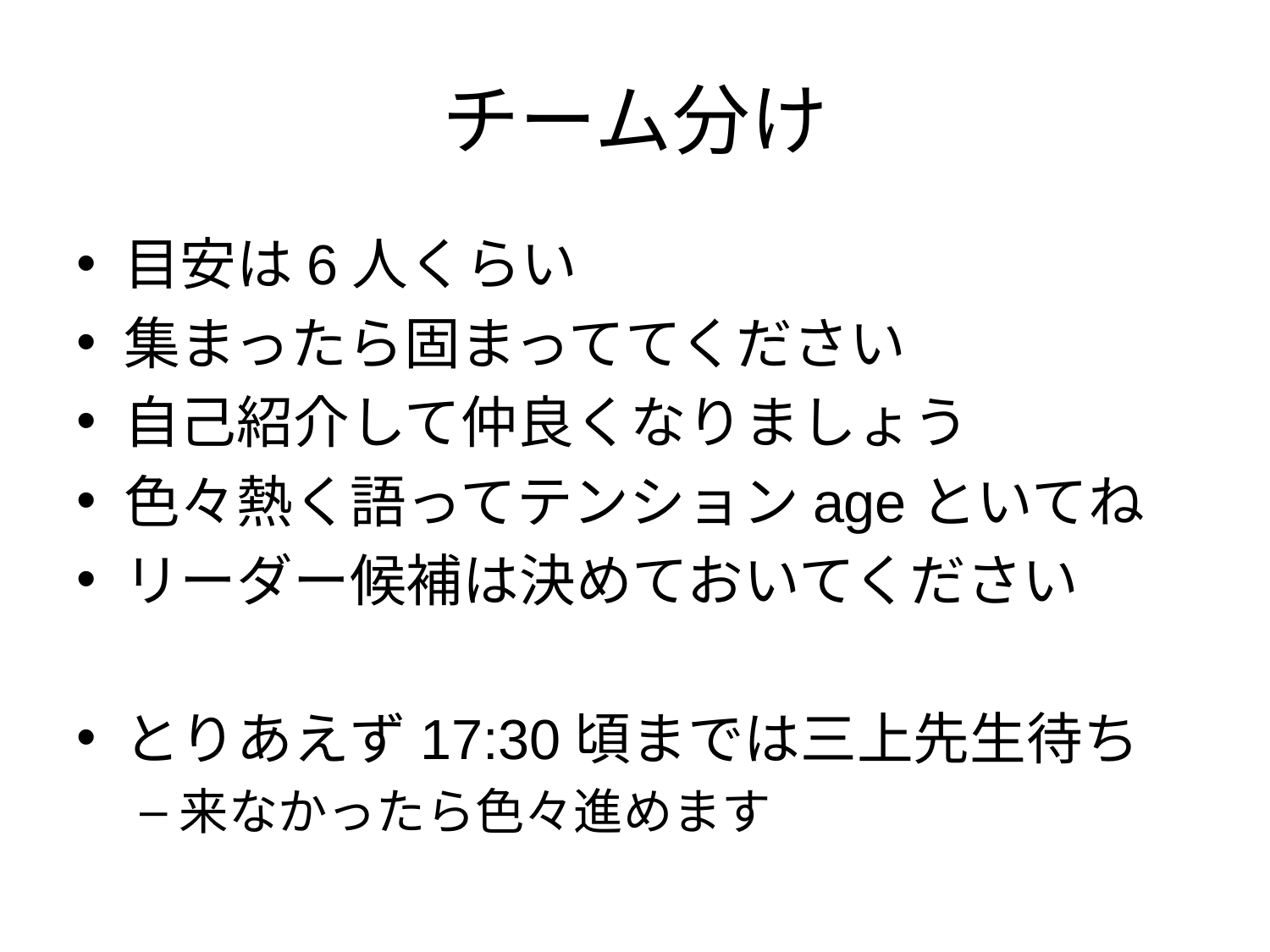

# チーム分け
目安は6人くらい
集まったら固まっててください
自己紹介して仲良くなりましょう
色々熱く語ってテンションageといてね
リーダー候補は決めておいてください

とりあえず17:30頃までは三上先生待ち
来なかったら色々進めます